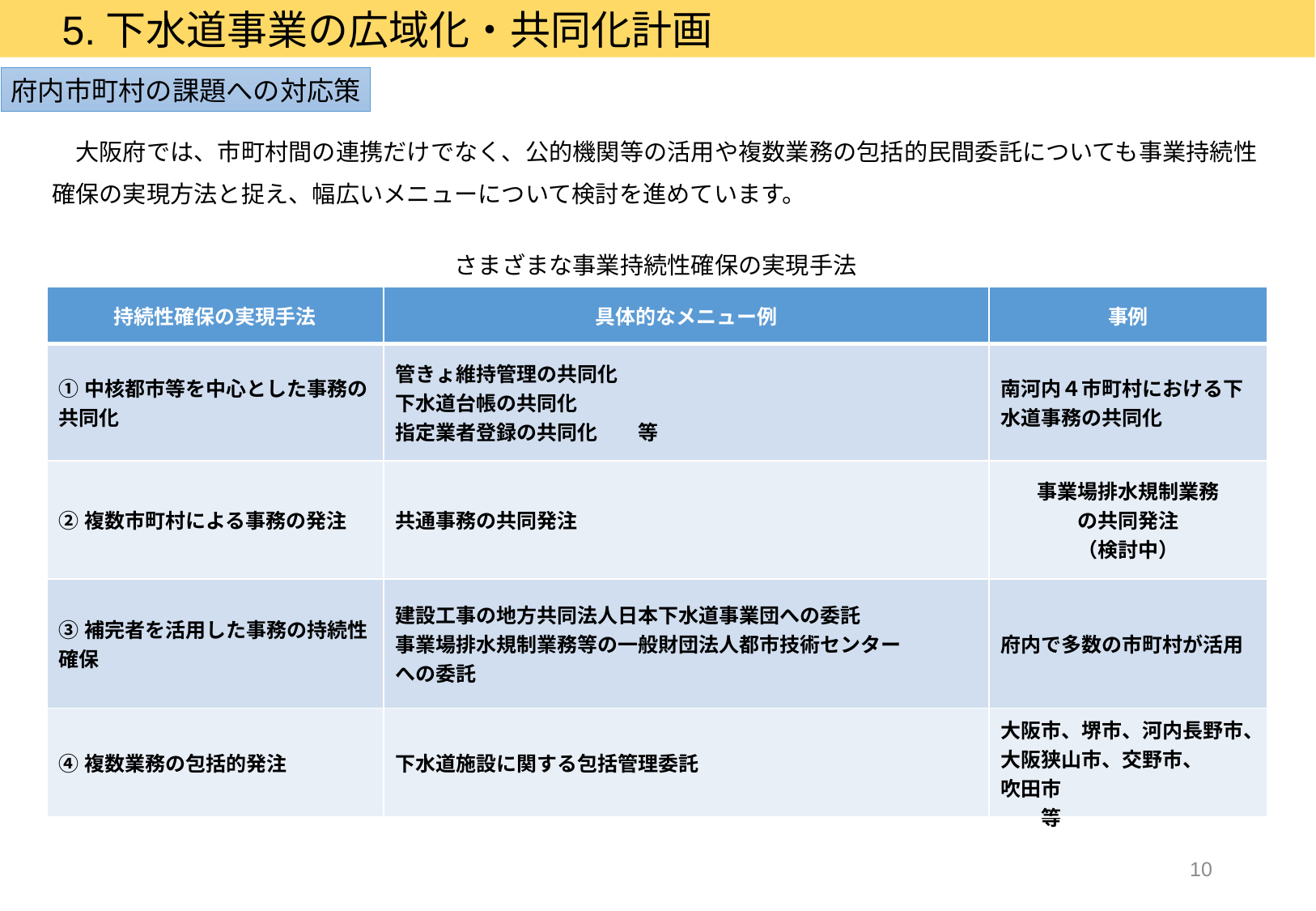

5.下水道事業の広域化・共同化計画
府内市町村の課題への対応策
　大阪府では、市町村間の連携だけでなく、公的機関等の活用や複数業務の包括的民間委託についても事業持続性確保の実現方法と捉え、幅広いメニューについて検討を進めています。
さまざまな事業持続性確保の実現手法
| 持続性確保の実現手法 | 具体的なメニュー例 | 事例 |
| --- | --- | --- |
| ①中核都市等を中心とした事務の共同化 | 管きょ維持管理の共同化 下水道台帳の共同化 指定業者登録の共同化　　等 | 南河内４市町村における下水道事務の共同化 |
| ②複数市町村による事務の発注 | 共通事務の共同発注 | 事業場排水規制業務 の共同発注 （検討中） |
| ③補完者を活用した事務の持続性確保 | 建設工事の地方共同法人日本下水道事業団への委託 事業場排水規制業務等の一般財団法人都市技術センター への委託 | 府内で多数の市町村が活用 |
| ④複数業務の包括的発注 | 下水道施設に関する包括管理委託 | 大阪市、堺市、河内長野市、大阪狭山市、交野市、 吹田市　　　　　　　　　　　等 |
10